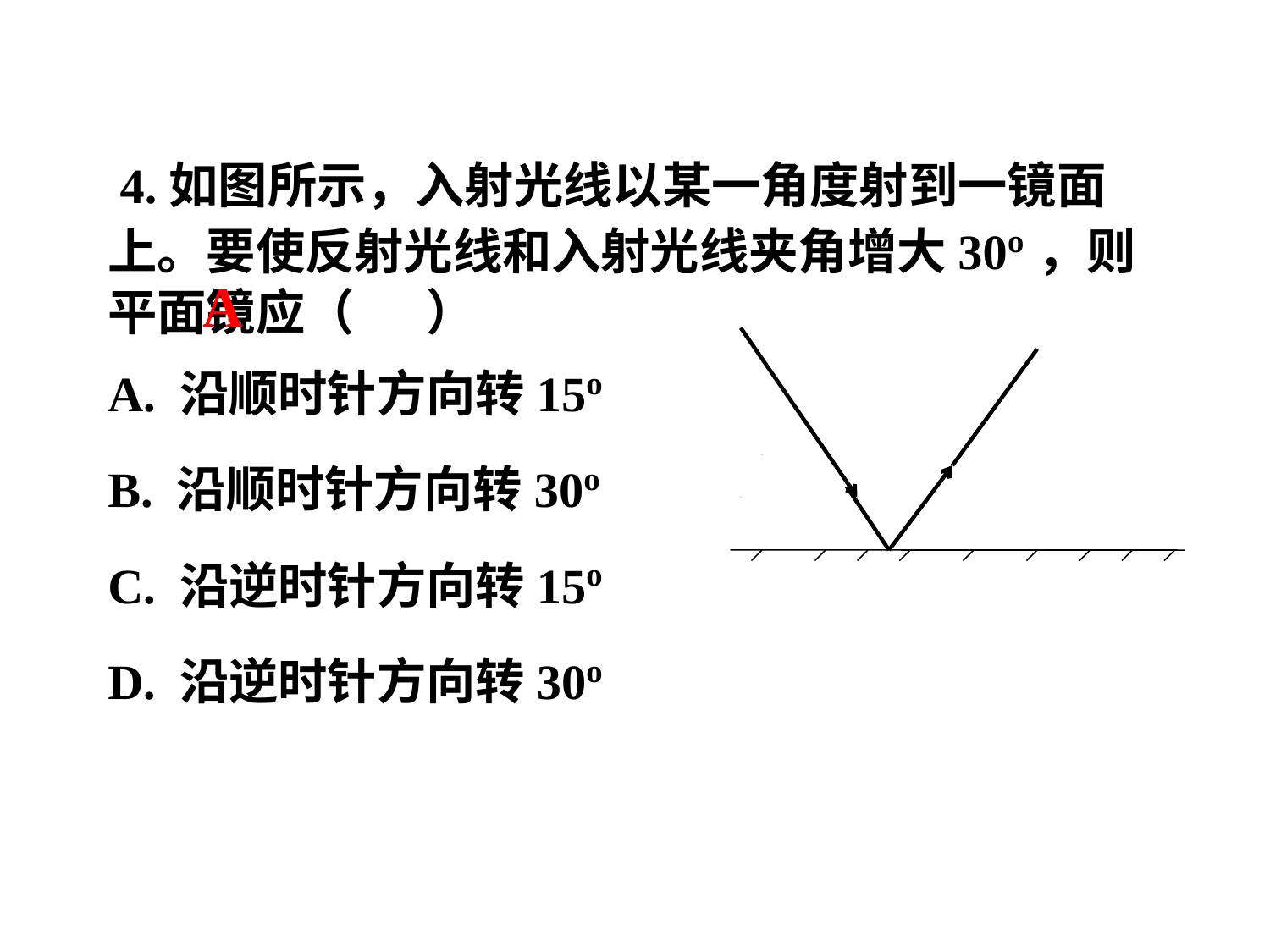

4.如图所示，入射光线以某一角度射到一镜面上。要使反射光线和入射光线夹角增大30o，则平面镜应（　  ）
A

A. 沿顺时针方向转15o
B. 沿顺时针方向转30o
C. 沿逆时针方向转15o
D. 沿逆时针方向转30o